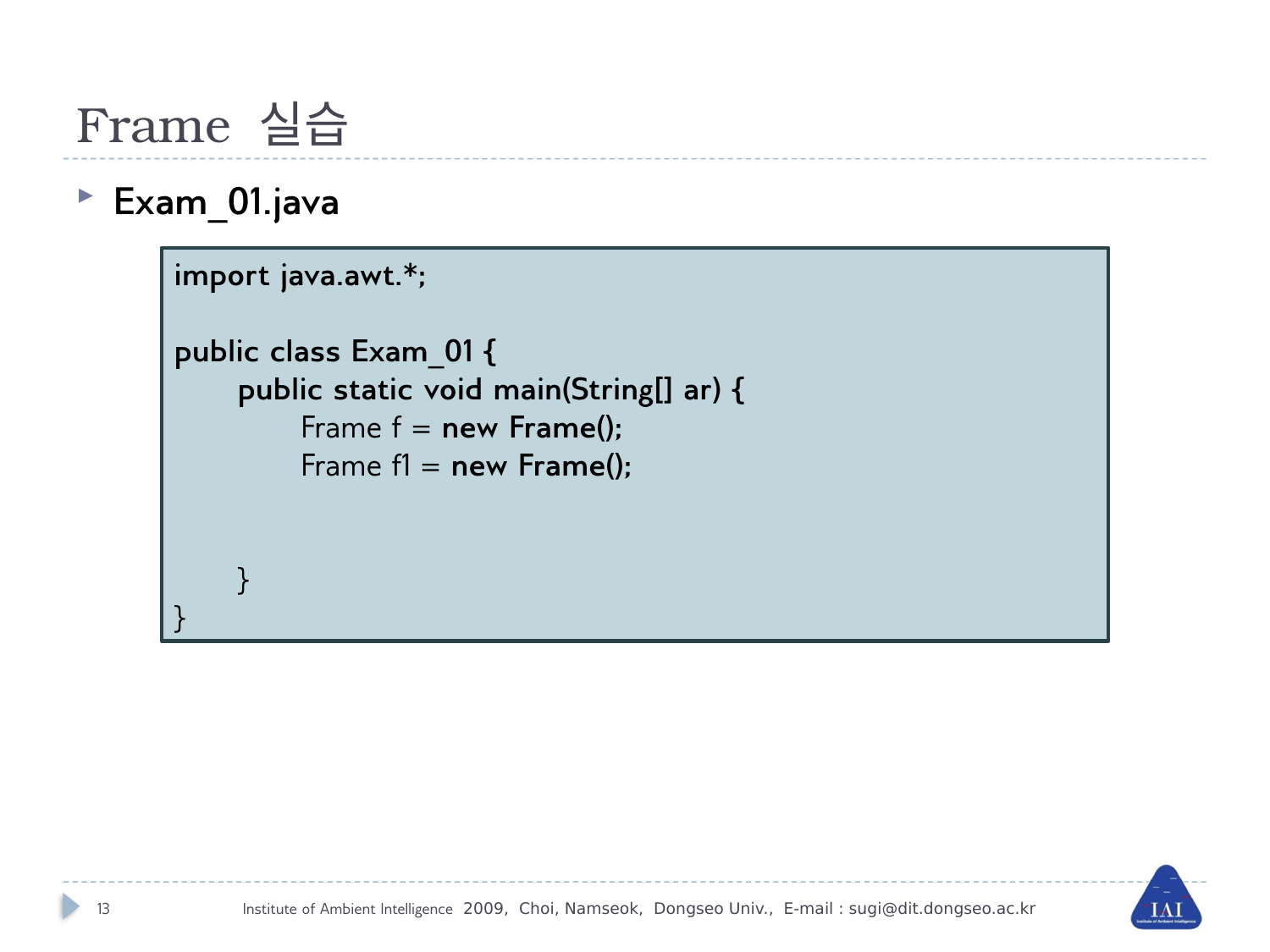

# Frame 실습
Exam_01.java
import java.awt.*;

public class Exam_01 {
public static void main(String[] ar) {
Frame f = new Frame();
Frame f1 = new Frame();

}
}